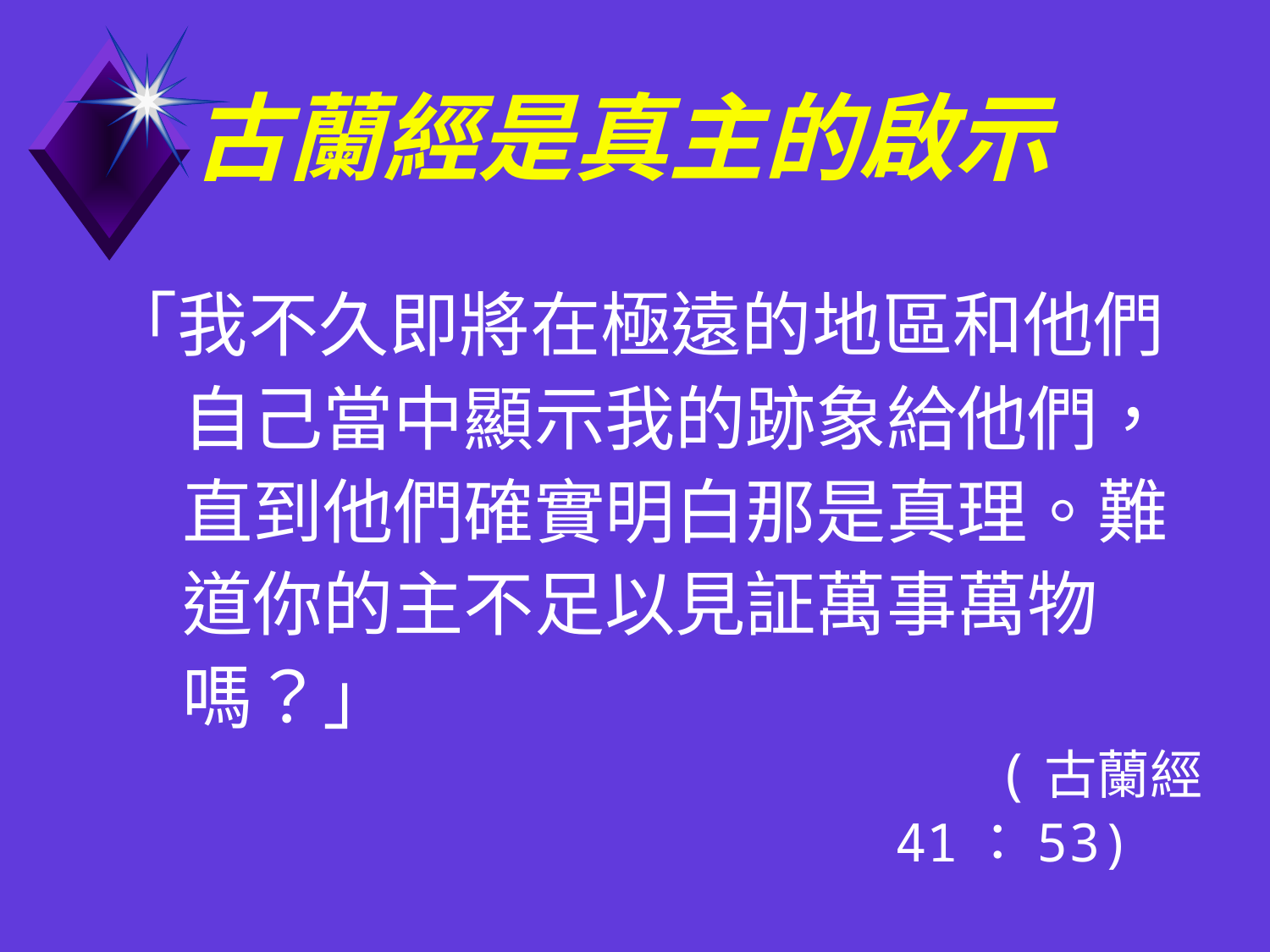

# 古蘭經是真主的啟示

「我不久即將在極遠的地區和他們自己當中顯示我的跡象給他們，直到他們確實明白那是真理。難道你的主不足以見証萬事萬物嗎？」
                       (古蘭經 41：53)